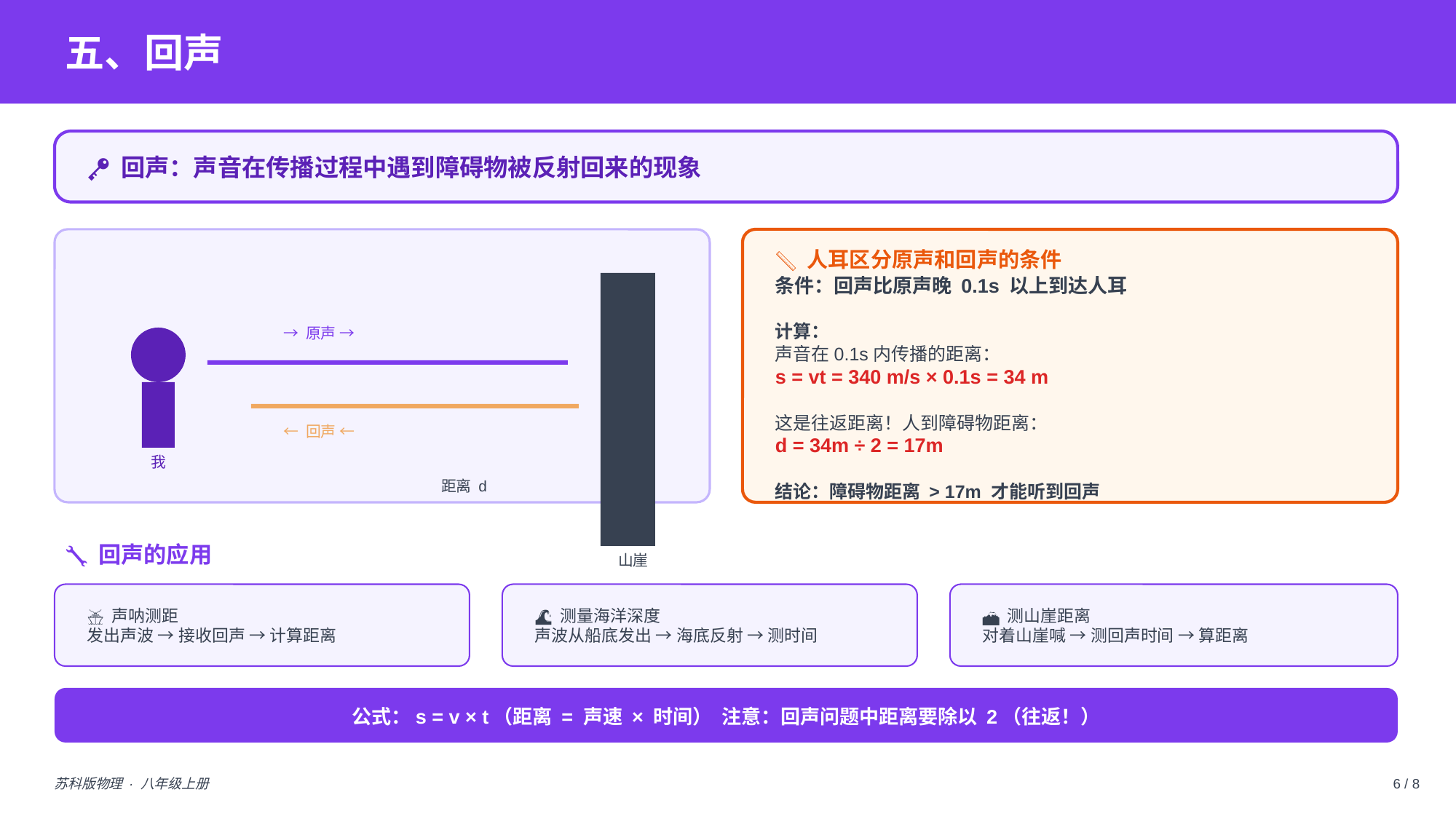

五、回声

🔑 回声：声音在传播过程中遇到障碍物被反射回来的现象

📏 人耳区分原声和回声的条件

条件：回声比原声晚 0.1s 以上到达人耳

计算：
声音在0.1s内传播的距离：
s = vt = 340 m/s × 0.1s = 34 m

这是往返距离！人到障碍物距离：
d = 34m ÷ 2 = 17m

结论：障碍物距离 > 17m 才能听到回声
→ 原声 →

← 回声 ←
我
距离 d
🔧 回声的应用
山崖

🚢 声呐测距
发出声波 → 接收回声 → 计算距离
🌊 测量海洋深度
声波从船底发出 → 海底反射 → 测时间
🏔️ 测山崖距离
对着山崖喊 → 测回声时间 → 算距离

公式：s = v × t（距离 = 声速 × 时间）  注意：回声问题中距离要除以 2（往返！）
苏科版物理 · 八年级上册
6 / 8